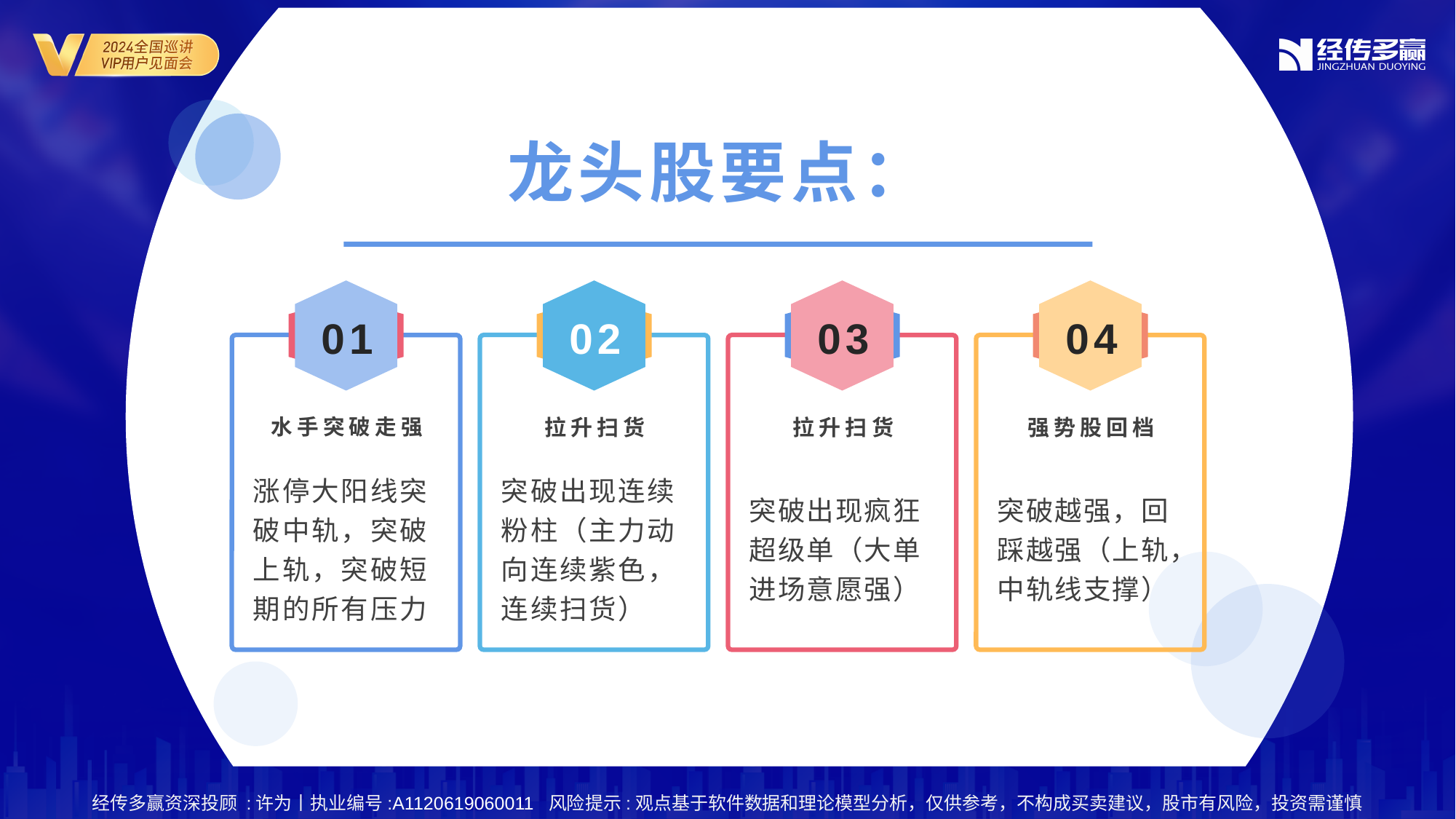

龙头股要点：

01
02
03
04

水手突破走强
拉升扫货
拉升扫货
强势股回档
涨停大阳线突破中轨，突破上轨，突破短期的所有压力
突破出现连续粉柱（主力动向连续紫色，连续扫货）
突破出现疯狂超级单（大单进场意愿强）
突破越强，回踩越强（上轨，中轨线支撑）